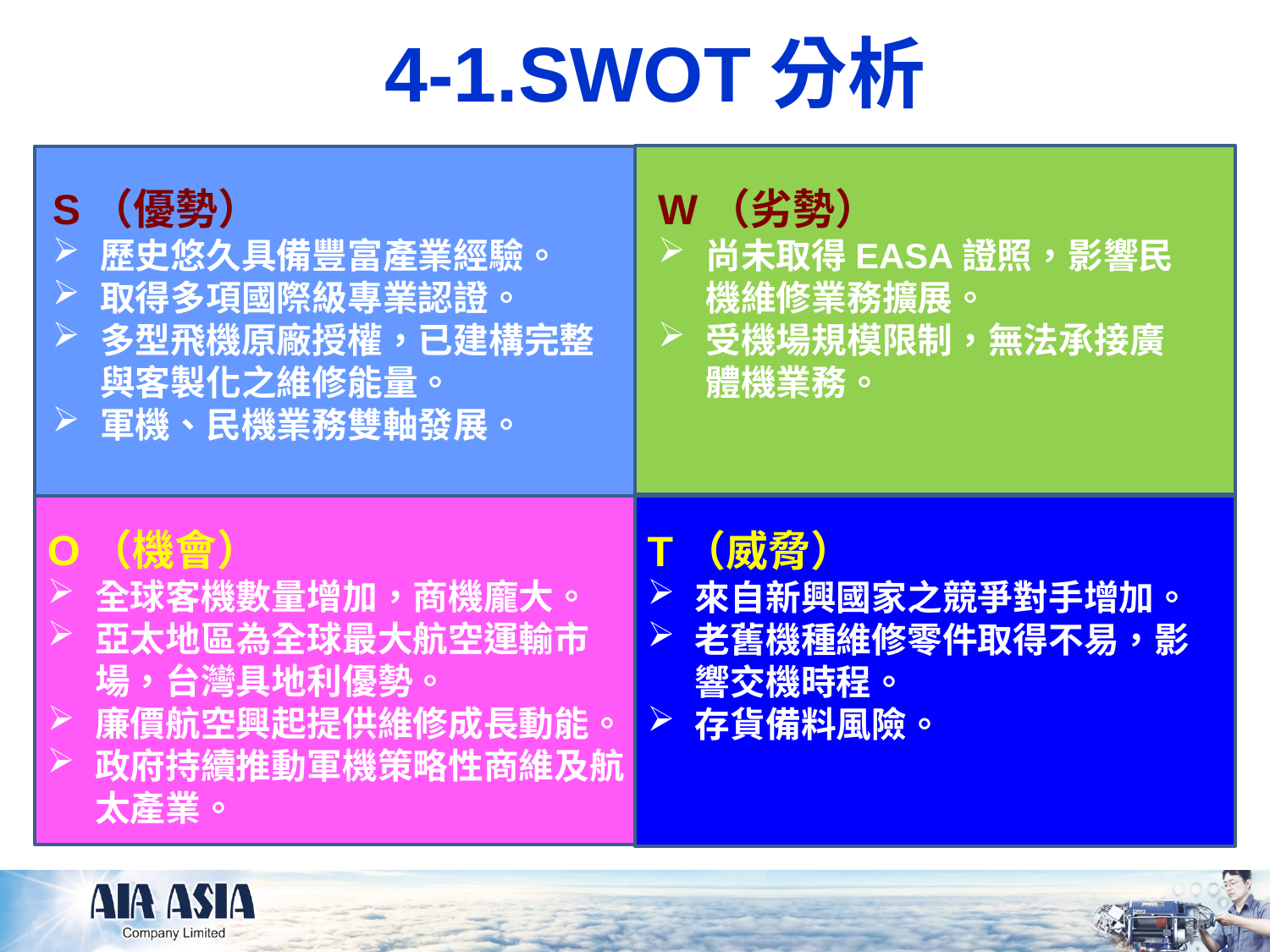

4-1.SWOT分析

S（優勢）
歷史悠久具備豐富產業經驗。
取得多項國際級專業認證。
多型飛機原廠授權，已建構完整與客製化之維修能量。
軍機、民機業務雙軸發展。

W（劣勢）
尚未取得EASA證照，影響民機維修業務擴展。
受機場規模限制，無法承接廣體機業務。

O（機會）
全球客機數量增加，商機龐大。
亞太地區為全球最大航空運輸市場，台灣具地利優勢。
廉價航空興起提供維修成長動能。
政府持續推動軍機策略性商維及航太產業。
T（威脅）
來自新興國家之競爭對手增加。
老舊機種維修零件取得不易，影響交機時程。
存貨備料風險。